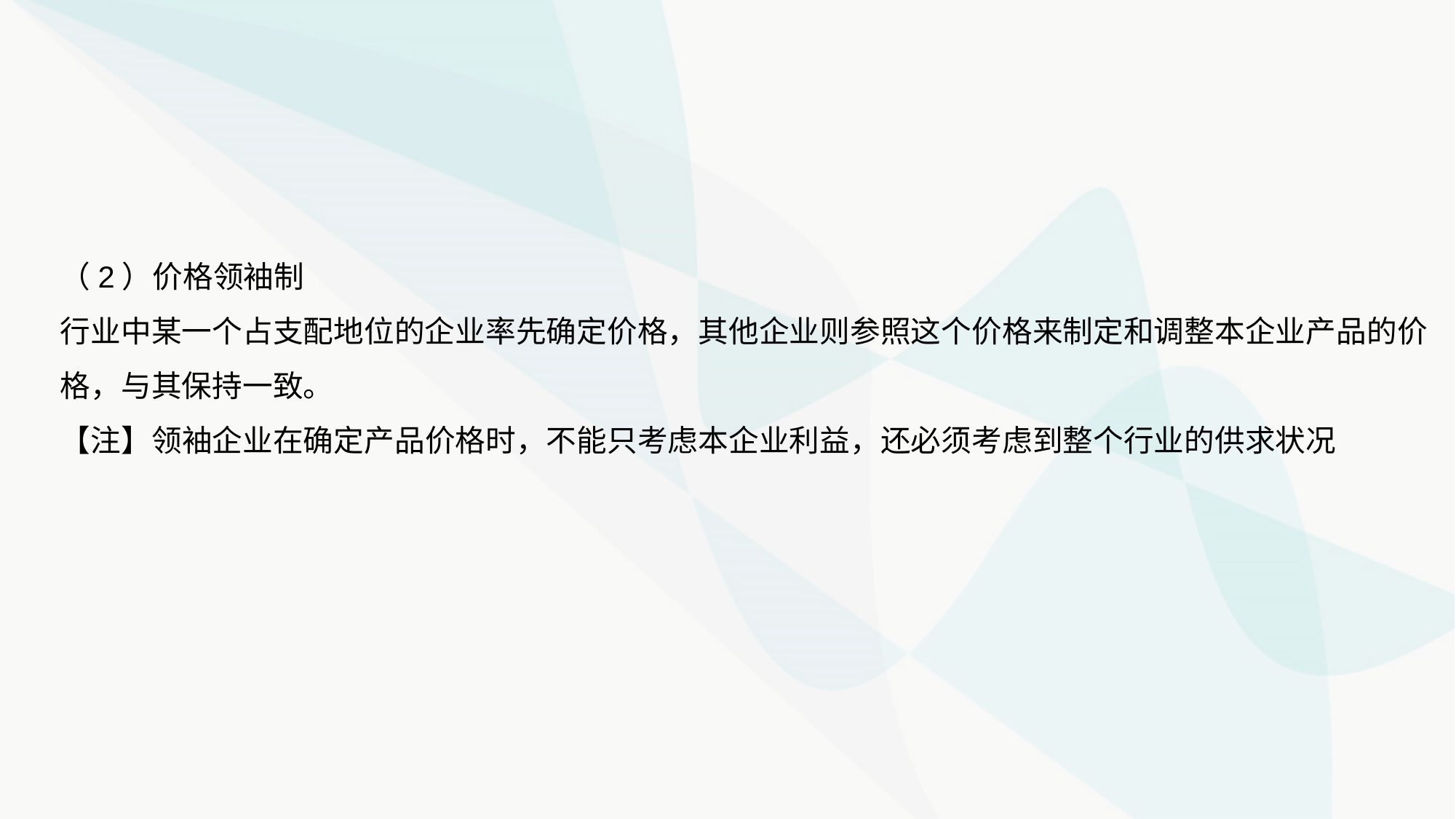

（2）价格领袖制
行业中某一个占支配地位的企业率先确定价格，其他企业则参照这个价格来制定和调整本企业产品的价格，与其保持一致。
【注】领袖企业在确定产品价格时，不能只考虑本企业利益，还必须考虑到整个行业的供求状况